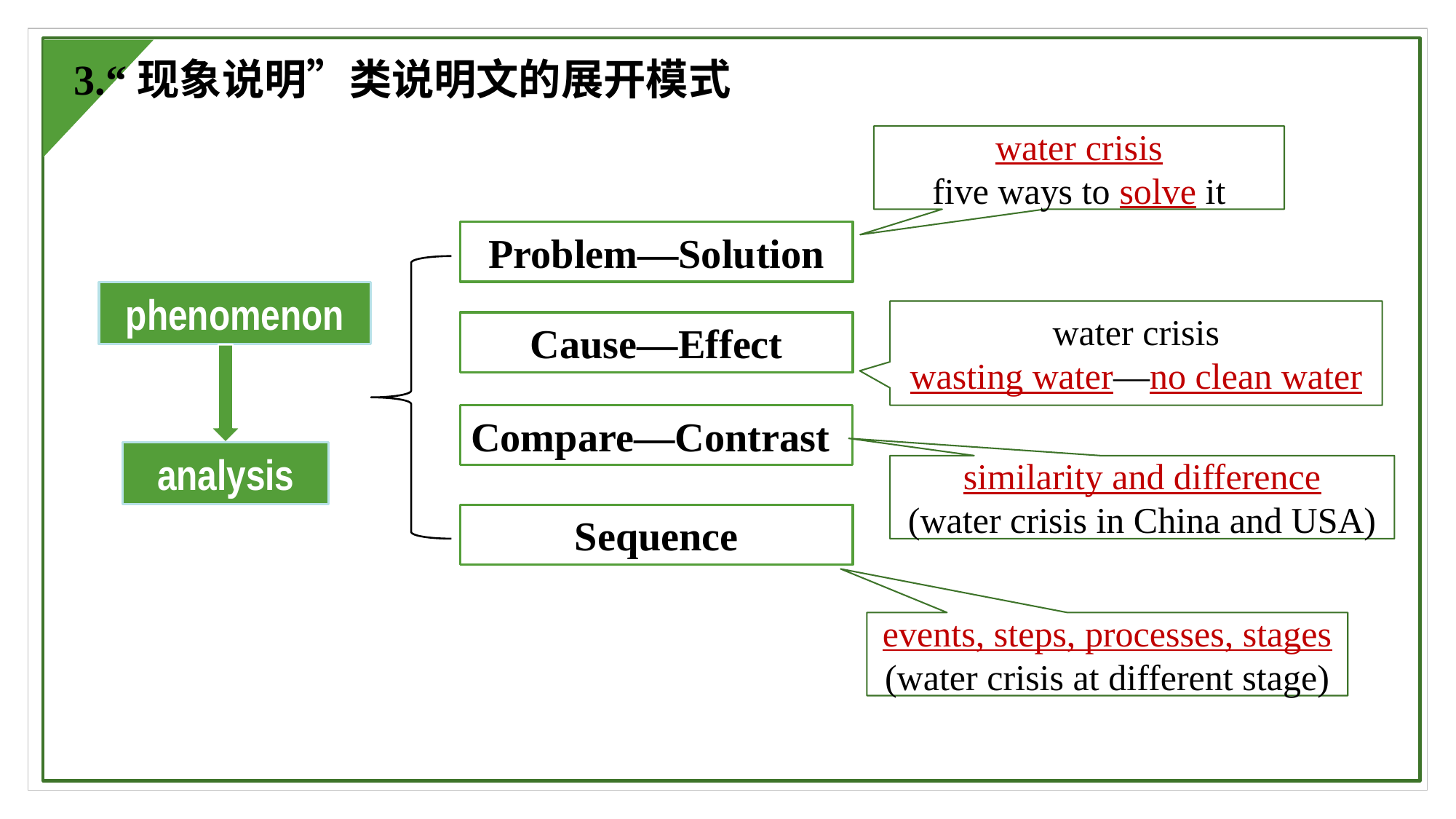

3.“现象说明”类说明文的展开模式
water crisis
five ways to solve it
Problem—Solution

phenomenon
water crisis
wasting water—no clean water
Cause—Effect

Compare—Contrast
analysis
similarity and difference
(water crisis in China and USA)
Sequence
events, steps, processes, stages
(water crisis at different stage)